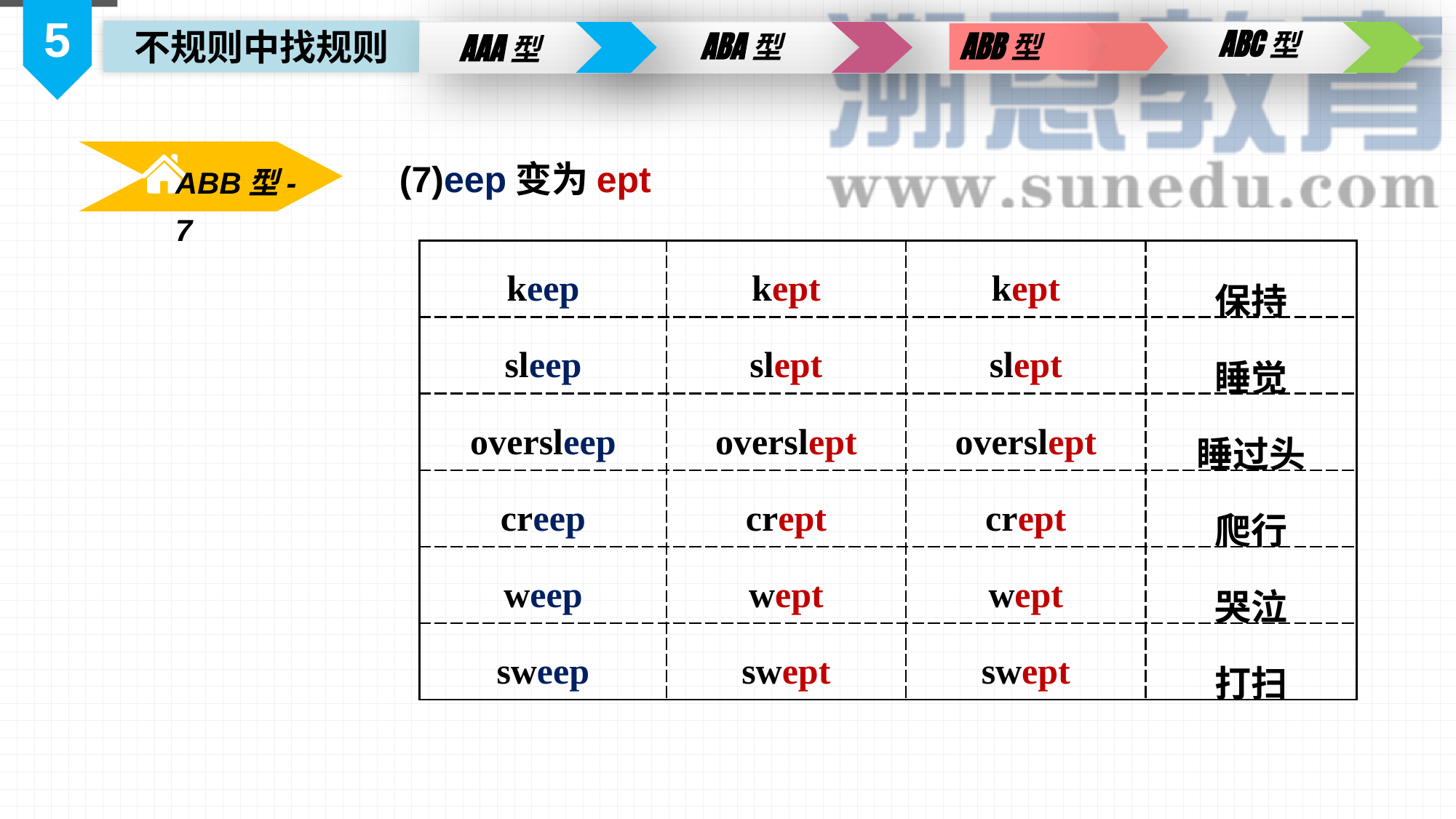

5
ABC型
不规则中找规则

ABA型
ABB型

AAA型
(7)eep变为ept

ABB型-7
| keep | kept | kept | 保持 |
| --- | --- | --- | --- |
| sleep | slept | slept | 睡觉 |
| oversleep | overslept | overslept | 睡过头 |
| creep | crept | crept | 爬行 |
| weep | wept | wept | 哭泣 |
| sweep | swept | swept | 打扫 |